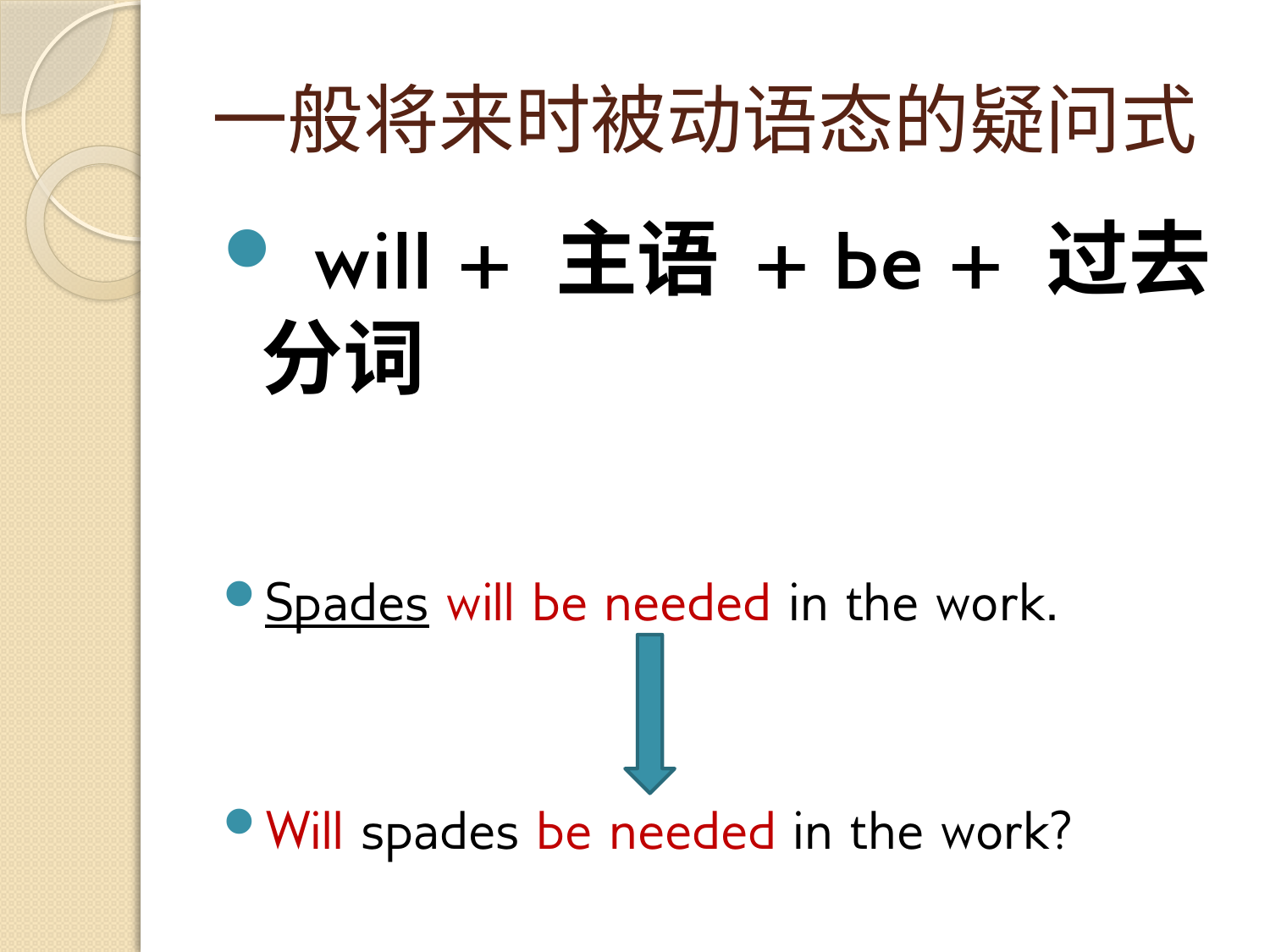

# 一般将来时被动语态的疑问式
 will + 主语 + be + 过去分词

Spades will be needed in the work.

Will spades be needed in the work?